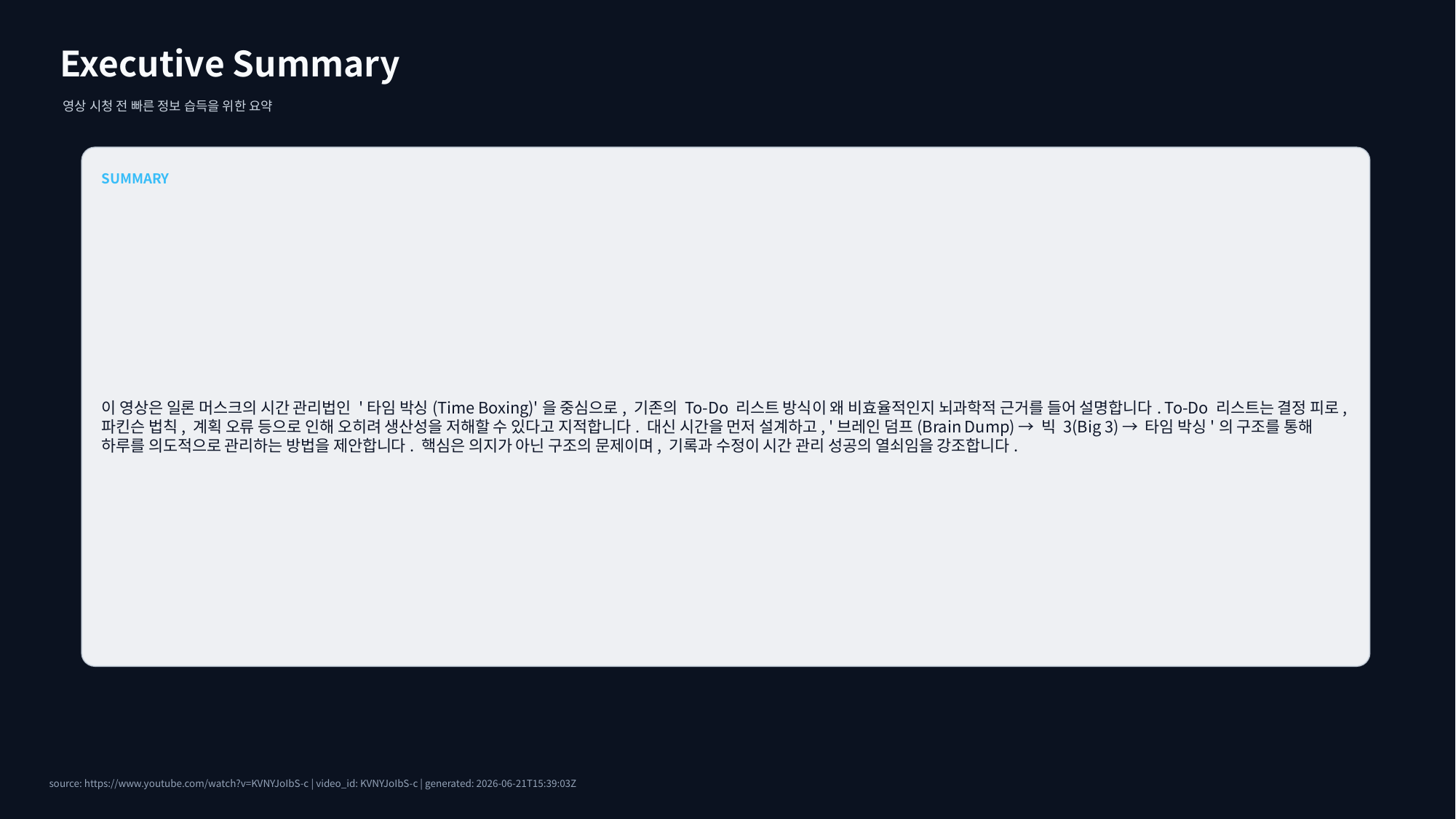

Executive Summary
영상 시청 전 빠른 정보 습득을 위한 요약

SUMMARY
이 영상은 일론 머스크의 시간 관리법인 '타임 박싱(Time Boxing)'을 중심으로, 기존의 To-Do 리스트 방식이 왜 비효율적인지 뇌과학적 근거를 들어 설명합니다. To-Do 리스트는 결정 피로, 파킨슨 법칙, 계획 오류 등으로 인해 오히려 생산성을 저해할 수 있다고 지적합니다. 대신 시간을 먼저 설계하고, '브레인 덤프(Brain Dump) → 빅 3(Big 3) → 타임 박싱'의 구조를 통해 하루를 의도적으로 관리하는 방법을 제안합니다. 핵심은 의지가 아닌 구조의 문제이며, 기록과 수정이 시간 관리 성공의 열쇠임을 강조합니다.
source: https://www.youtube.com/watch?v=KVNYJoIbS-c | video_id: KVNYJoIbS-c | generated: 2026-06-21T15:39:03Z